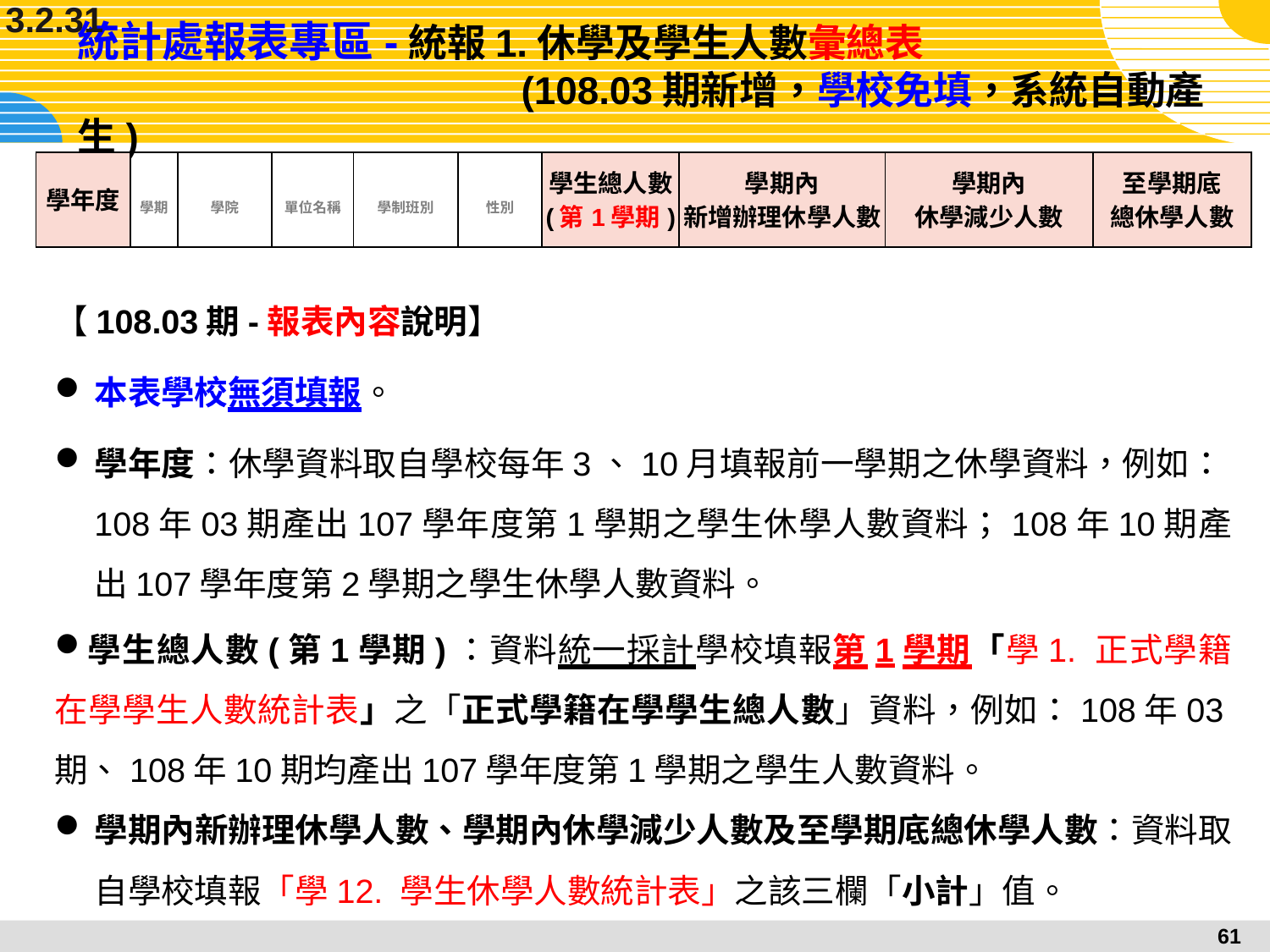

3.2.31
# 統計處報表專區-統報1.休學及學生人數彙總表 (108.03期新增，學校免填，系統自動產生)
| 學年度 | 學期 | 學院 | 單位名稱 | 學制班別 | 性別 | 學生總人數 (第1學期) | 學期內 新增辦理休學人數 | 學期內 休學減少人數 | 至學期底 總休學人數 |
| --- | --- | --- | --- | --- | --- | --- | --- | --- | --- |
【108.03期-報表內容說明】
本表學校無須填報。
學年度：休學資料取自學校每年3、10月填報前一學期之休學資料，例如：108年03期產出107學年度第1學期之學生休學人數資料；108年10期產出107學年度第2學期之學生休學人數資料。
學生總人數(第1學期)：資料統一採計學校填報第1學期「學1. 正式學籍在學學生人數統計表」之「正式學籍在學學生總人數」資料，例如：108年03期、108年10期均產出107學年度第1學期之學生人數資料。
學期內新辦理休學人數、學期內休學減少人數及至學期底總休學人數：資料取自學校填報「學12. 學生休學人數統計表」之該三欄「小計」值。